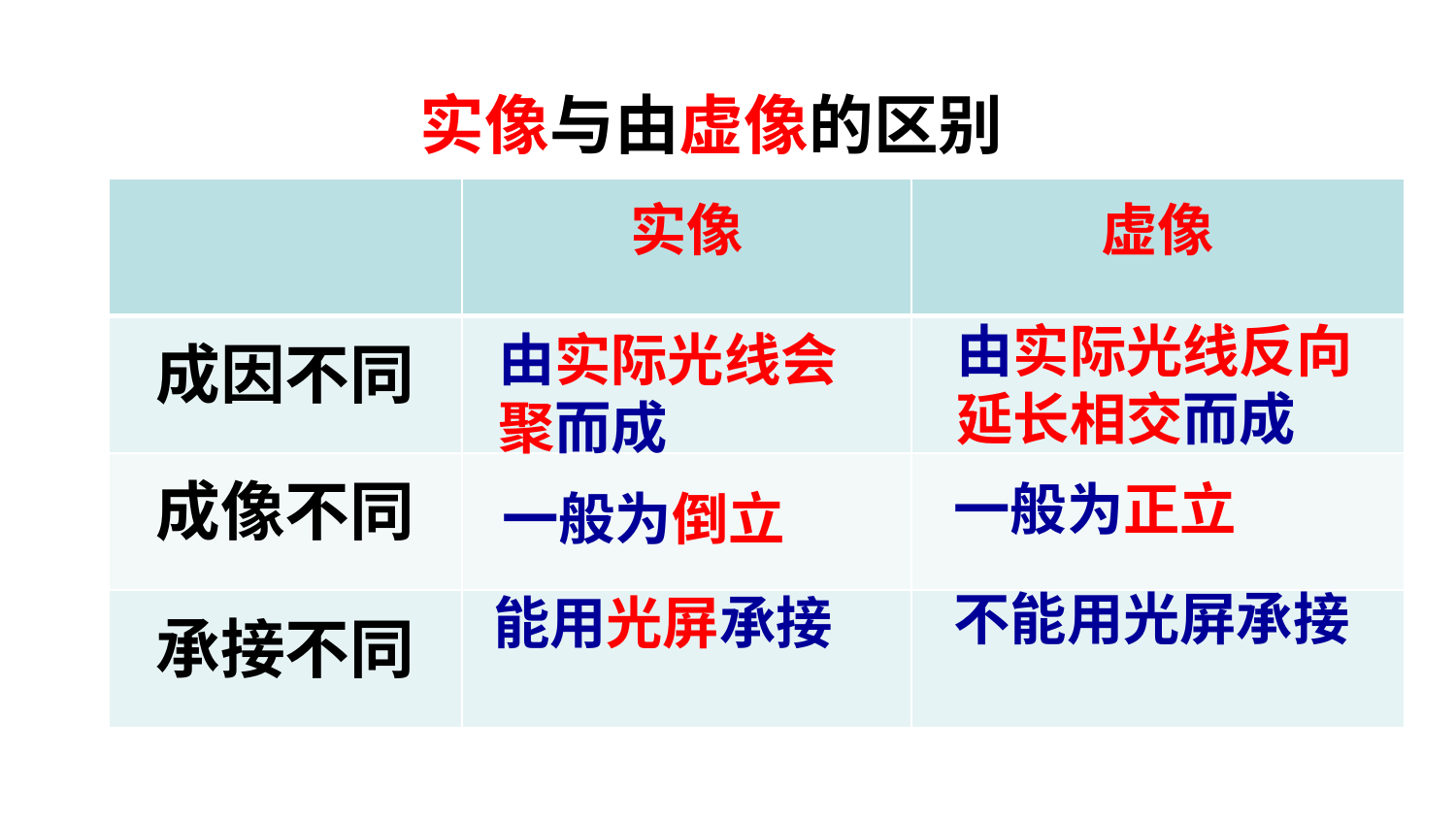

实像与由虚像的区别
|  | 实像 | 虚像 |
| --- | --- | --- |
| 成因不同 |  |  |
| 成像不同 |  |  |
| 承接不同 |  |  |
由实际光线反向延长相交而成
由实际光线会聚而成
一般为正立
一般为倒立
不能用光屏承接
能用光屏承接